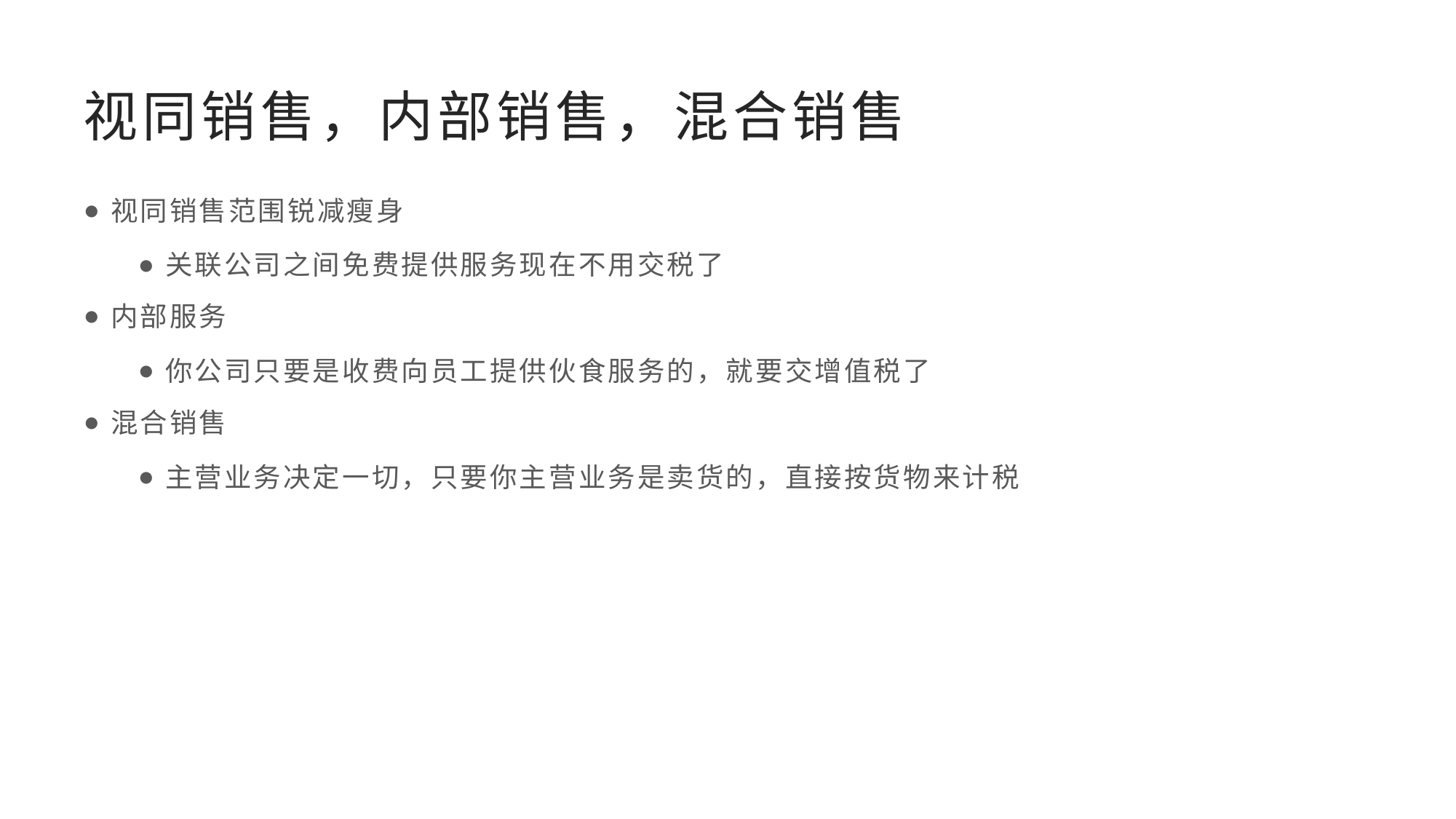

# 视同销售，内部销售，混合销售
视同销售范围锐减瘦身
关联公司之间免费提供服务现在不用交税了
内部服务
你公司只要是收费向员工提供伙食服务的，就要交增值税了
混合销售
主营业务决定一切，只要你主营业务是卖货的，直接按货物来计税